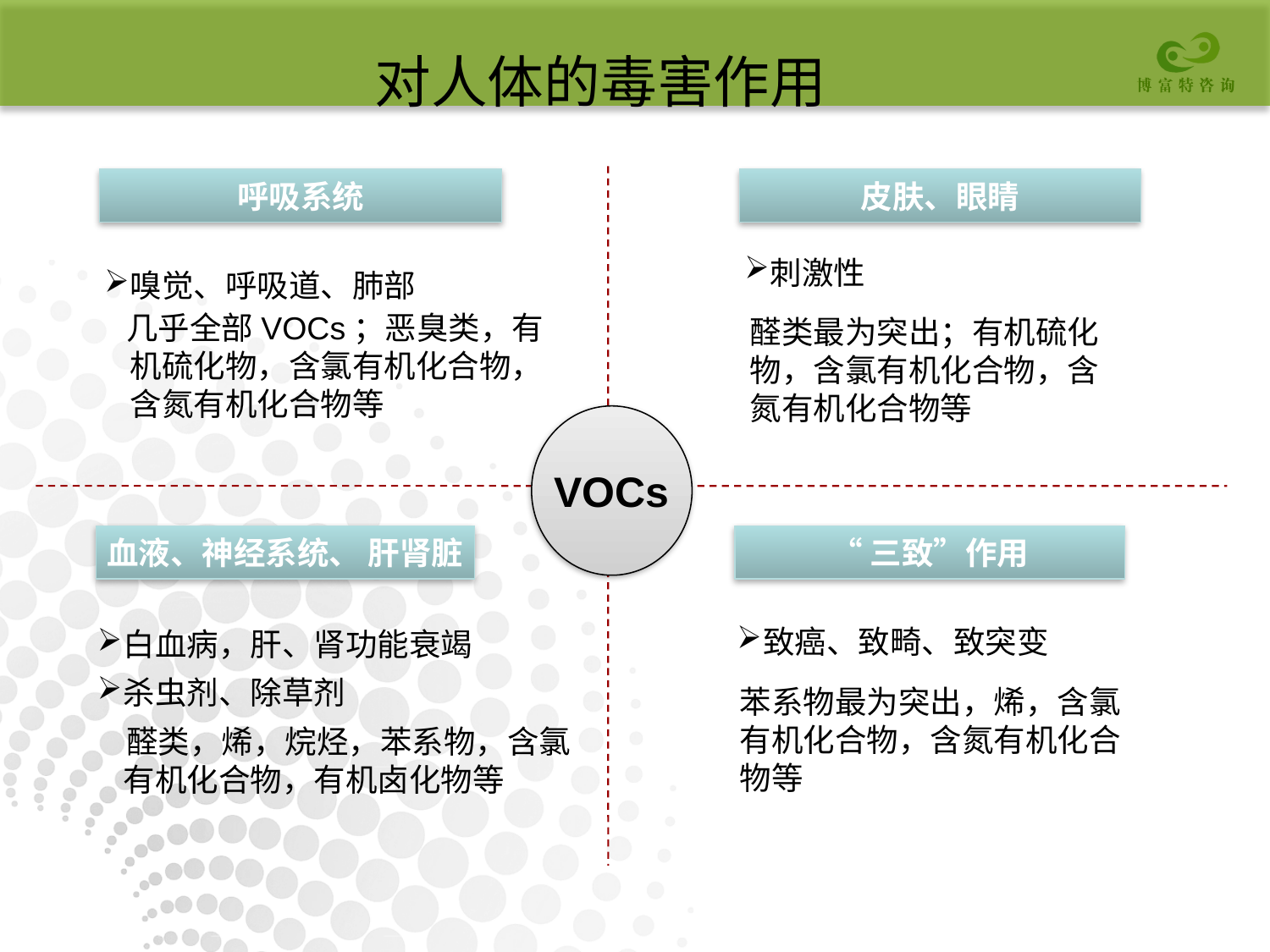

对人体的毒害作用

呼吸系统
皮肤、眼睛
刺激性
嗅觉、呼吸道、肺部
  几乎全部VOCs；恶臭类，有机硫化物，含氯有机化合物，含氮有机化合物等

醛类最为突出；有机硫化物，含氯有机化合物，含氮有机化合物等
VOCs

血液、神经系统、 肝肾脏
“三致”作用
白血病，肝、肾功能衰竭
杀虫剂、除草剂
   醛类，烯，烷烃，苯系物，含氯有机化合物，有机卤化物等
致癌、致畸、致突变
苯系物最为突出，烯，含氯有机化合物，含氮有机化合物等